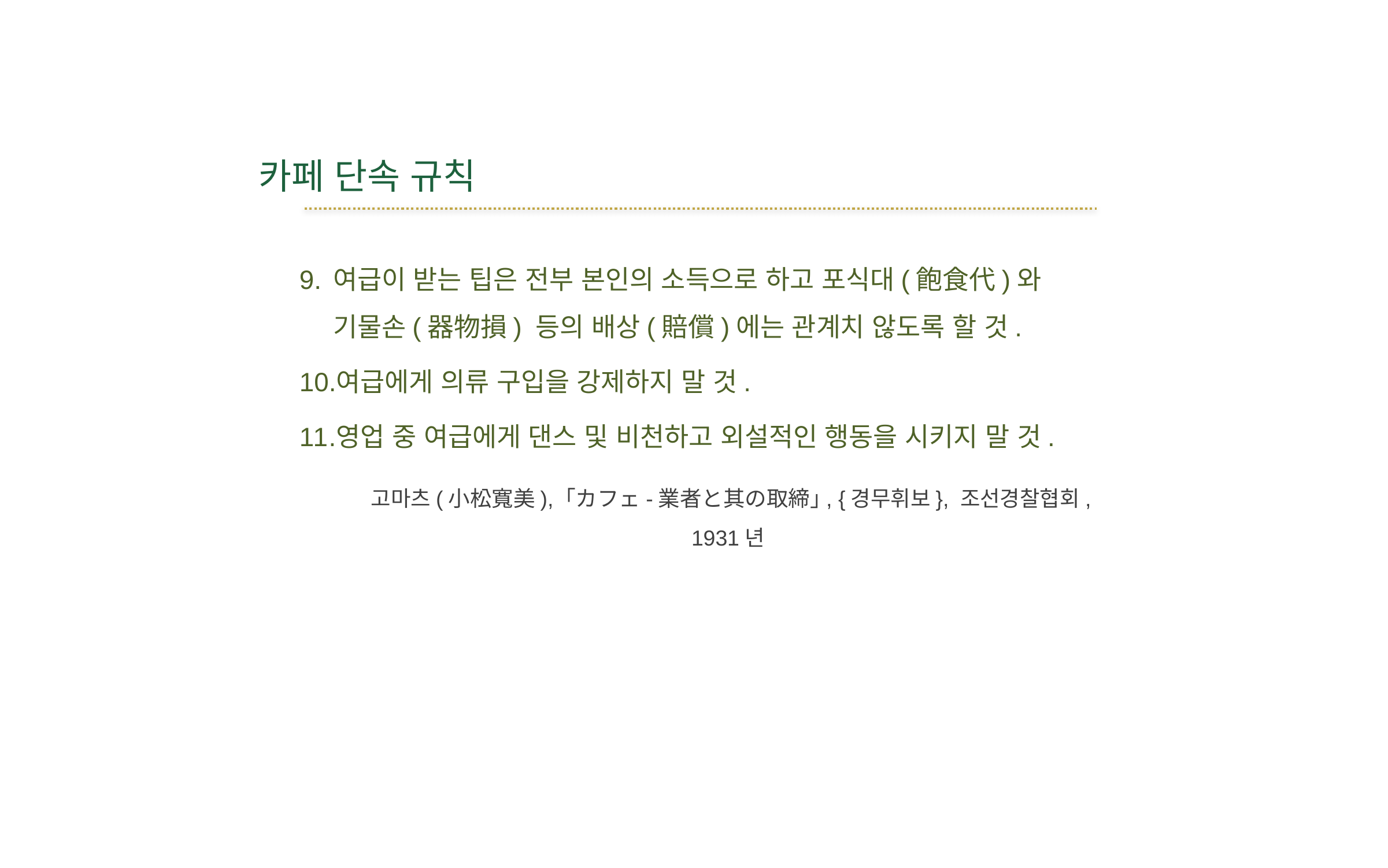

# 카페 단속 규칙
여급이 받는 팁은 전부 본인의 소득으로 하고 포식대(飽食代)와
기물손(器物損) 등의 배상(賠償)에는 관계치 않도록 할 것.
여급에게 의류 구입을 강제하지 말 것.
영업 중 여급에게 댄스 및 비천하고 외설적인 행동을 시키지 말 것.
고마츠(小松寬美), ｢カフェ-業者と其の取締｣, {경무휘보}, 조선경찰협회, 1931년